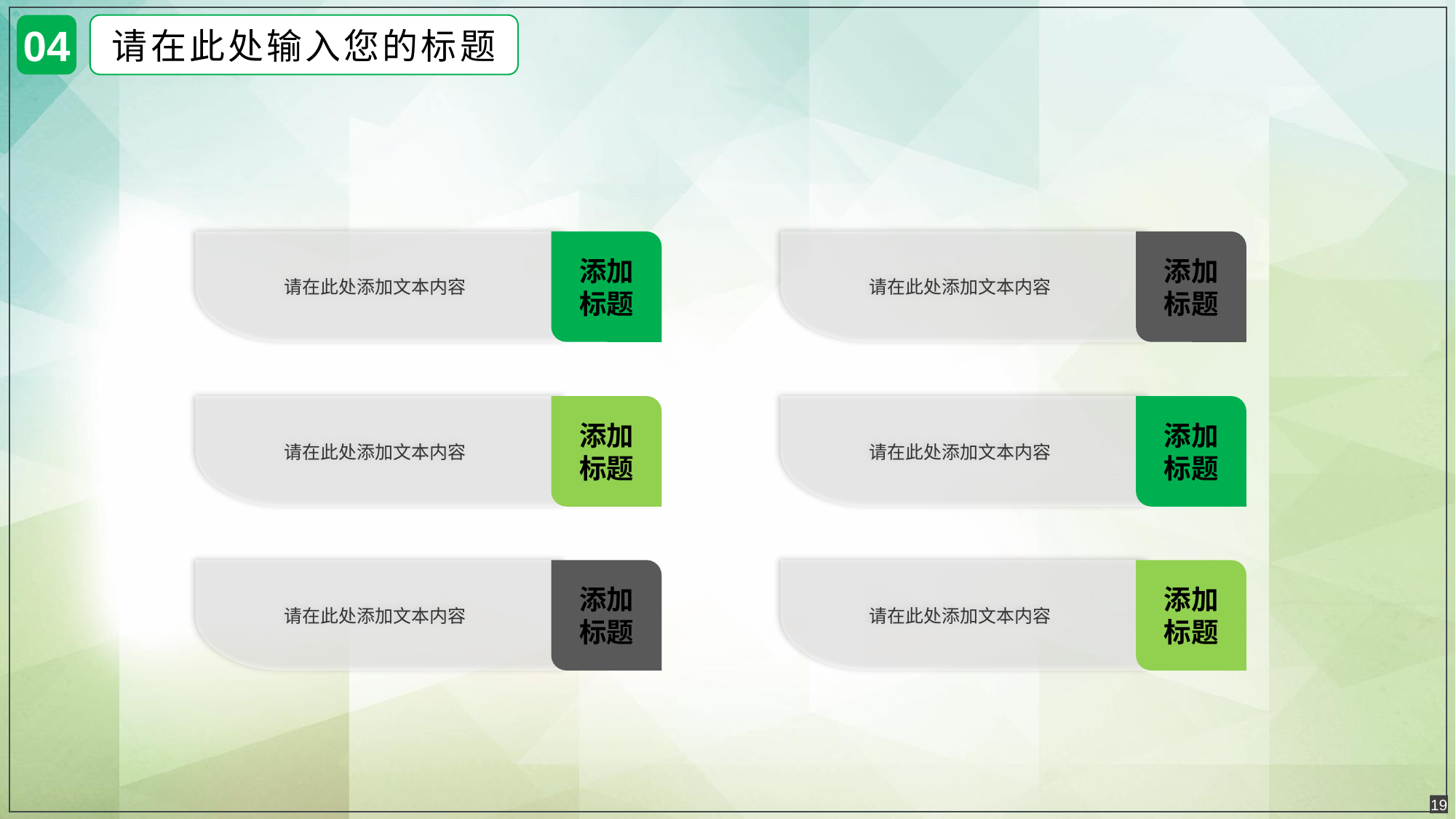

04
请在此处输入您的标题
请在此处添加文本内容
添加
标题
请在此处添加文本内容
添加
标题
请在此处添加文本内容
添加
标题
请在此处添加文本内容
添加
标题
请在此处添加文本内容
添加
标题
请在此处添加文本内容
添加
标题
19